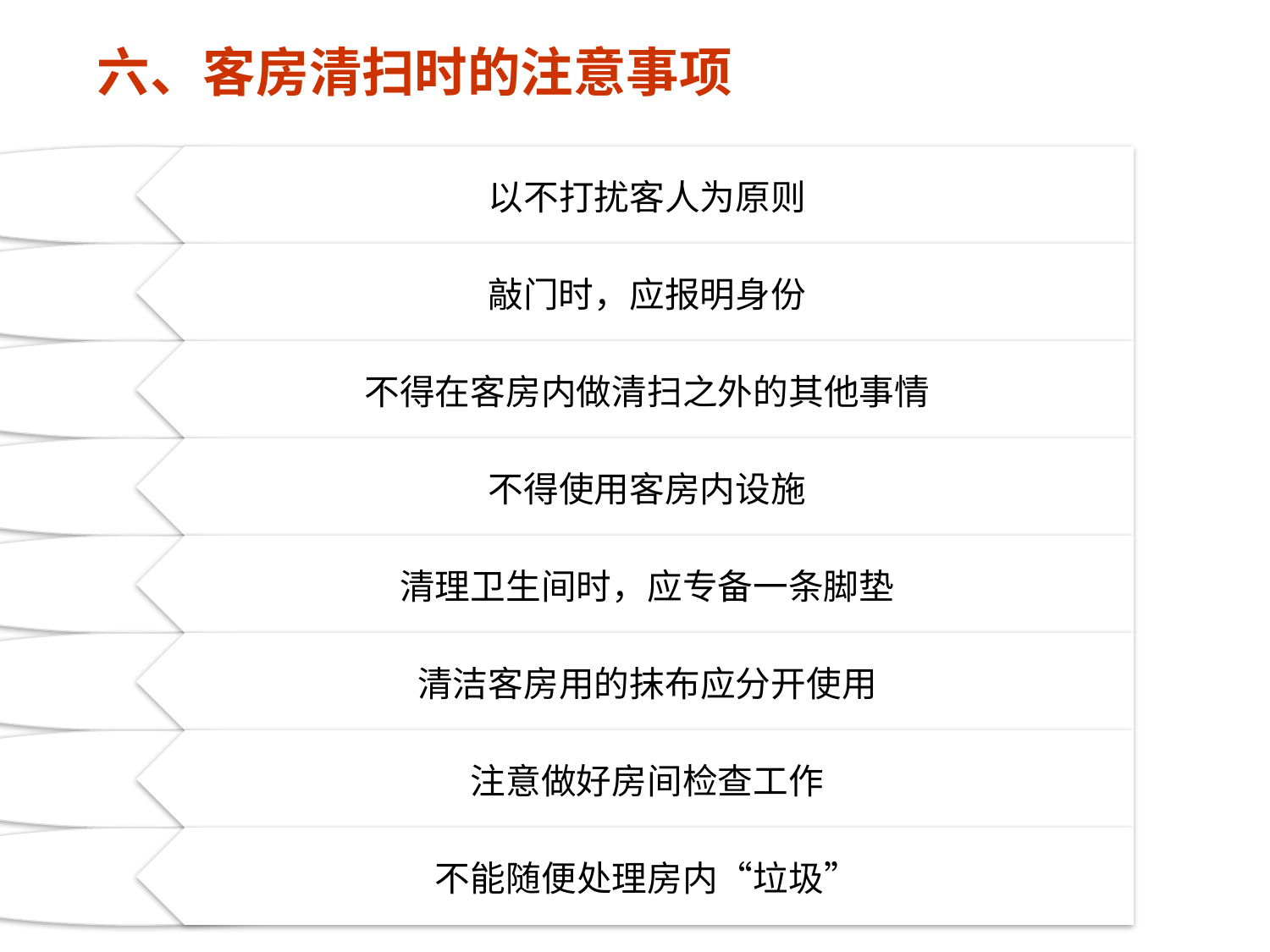

六、客房清扫时的注意事项
以不打扰客人为原则
敲门时，应报明身份
不得在客房内做清扫之外的其他事情
不得使用客房内设施
清理卫生间时，应专备一条脚垫
清洁客房用的抹布应分开使用
注意做好房间检查工作
不能随便处理房内“垃圾”